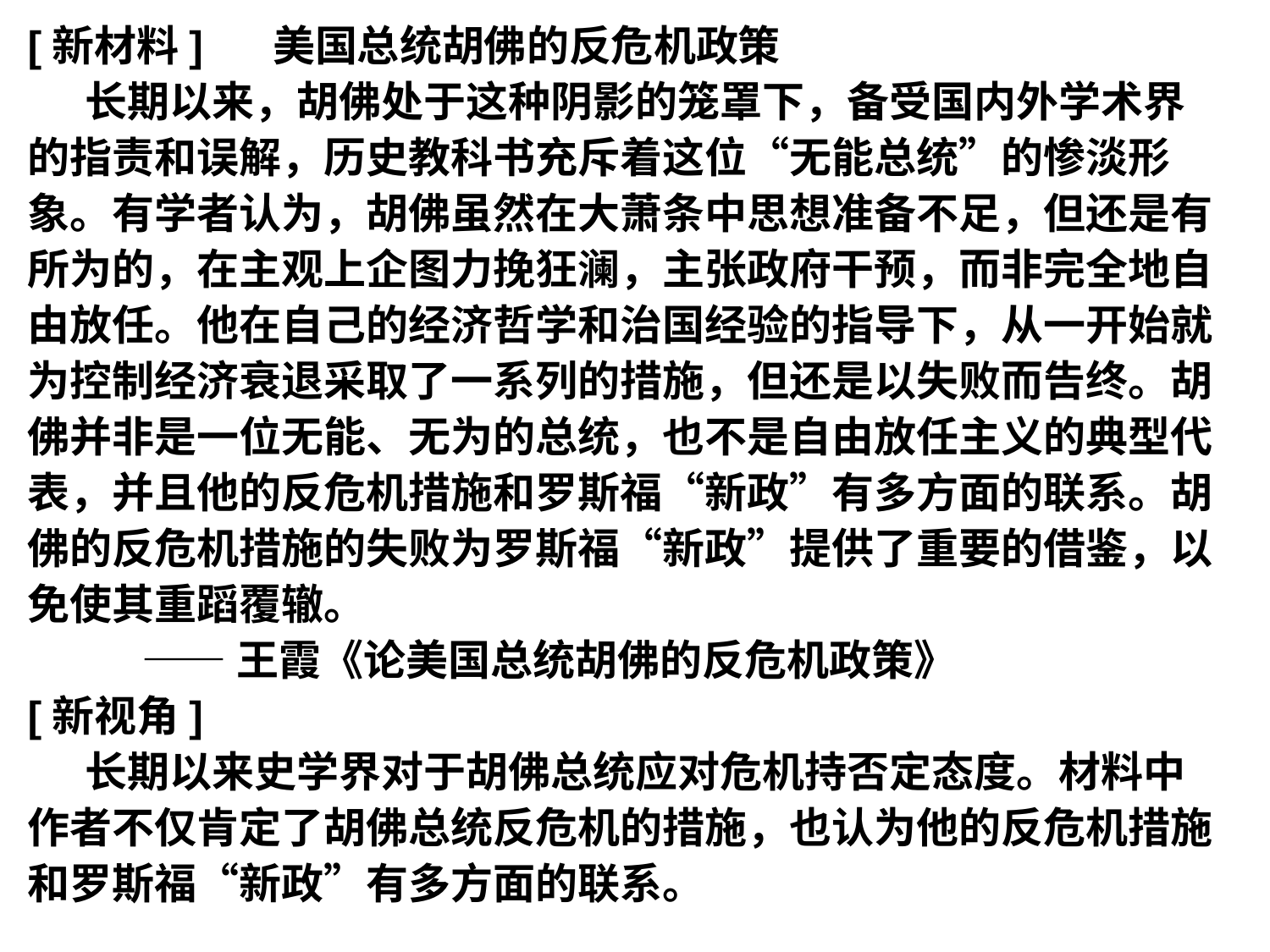

[新材料]     美国总统胡佛的反危机政策
     长期以来，胡佛处于这种阴影的笼罩下，备受国内外学术界的指责和误解，历史教科书充斥着这位“无能总统”的惨淡形象。有学者认为，胡佛虽然在大萧条中思想准备不足，但还是有所为的，在主观上企图力挽狂澜，主张政府干预，而非完全地自由放任。他在自己的经济哲学和治国经验的指导下，从一开始就为控制经济衰退采取了一系列的措施，但还是以失败而告终。胡佛并非是一位无能、无为的总统，也不是自由放任主义的典型代表，并且他的反危机措施和罗斯福“新政”有多方面的联系。胡佛的反危机措施的失败为罗斯福“新政”提供了重要的借鉴，以免使其重蹈覆辙。
            ——王霞《论美国总统胡佛的反危机政策》
[新视角]
     长期以来史学界对于胡佛总统应对危机持否定态度。材料中作者不仅肯定了胡佛总统反危机的措施，也认为他的反危机措施和罗斯福“新政”有多方面的联系。